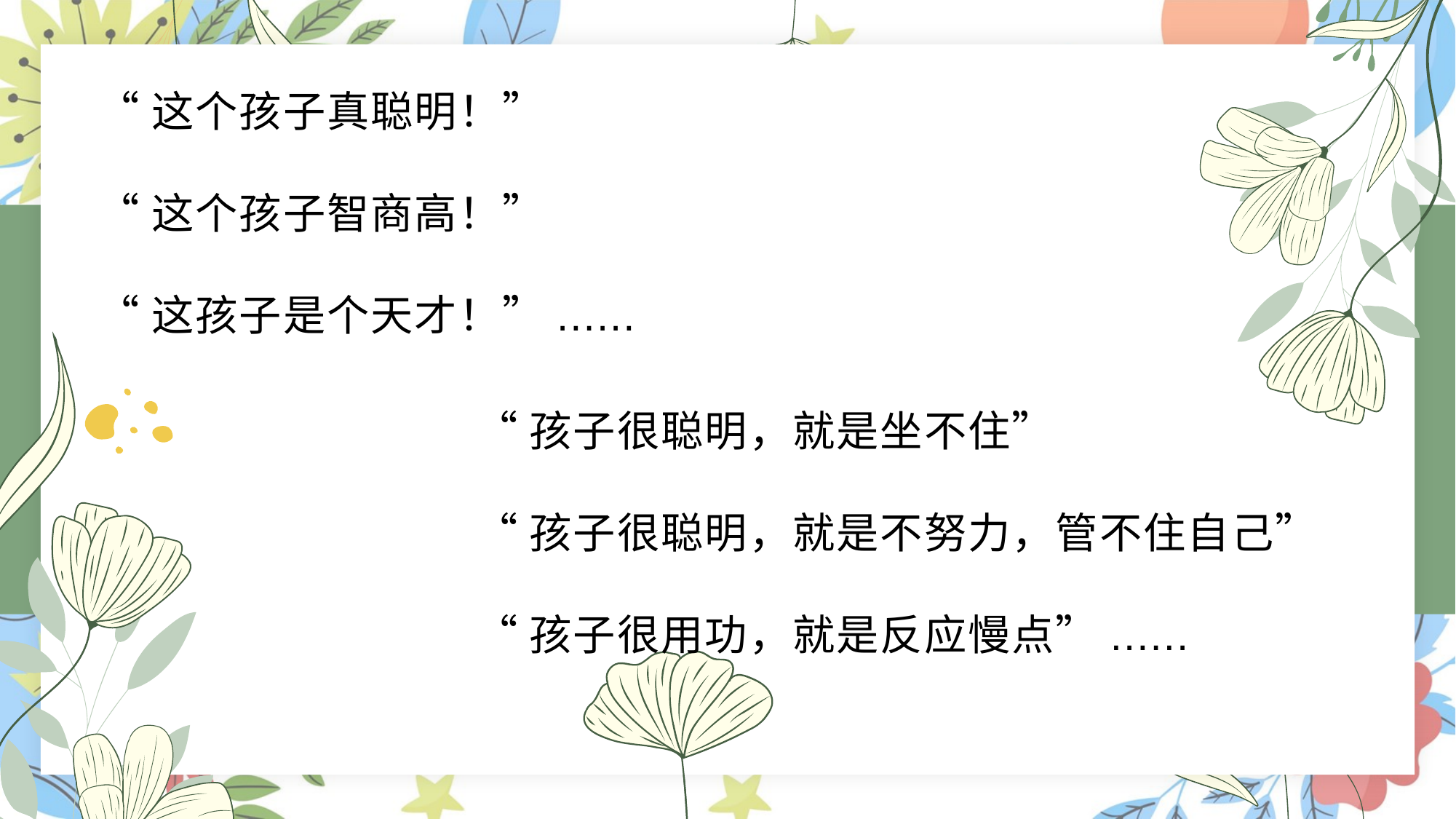

“这个孩子真聪明！”
“这个孩子智商高！”
“这孩子是个天才！”......
“孩子很聪明，就是坐不住”
“孩子很聪明，就是不努力，管不住自己”
“孩子很用功，就是反应慢点”......